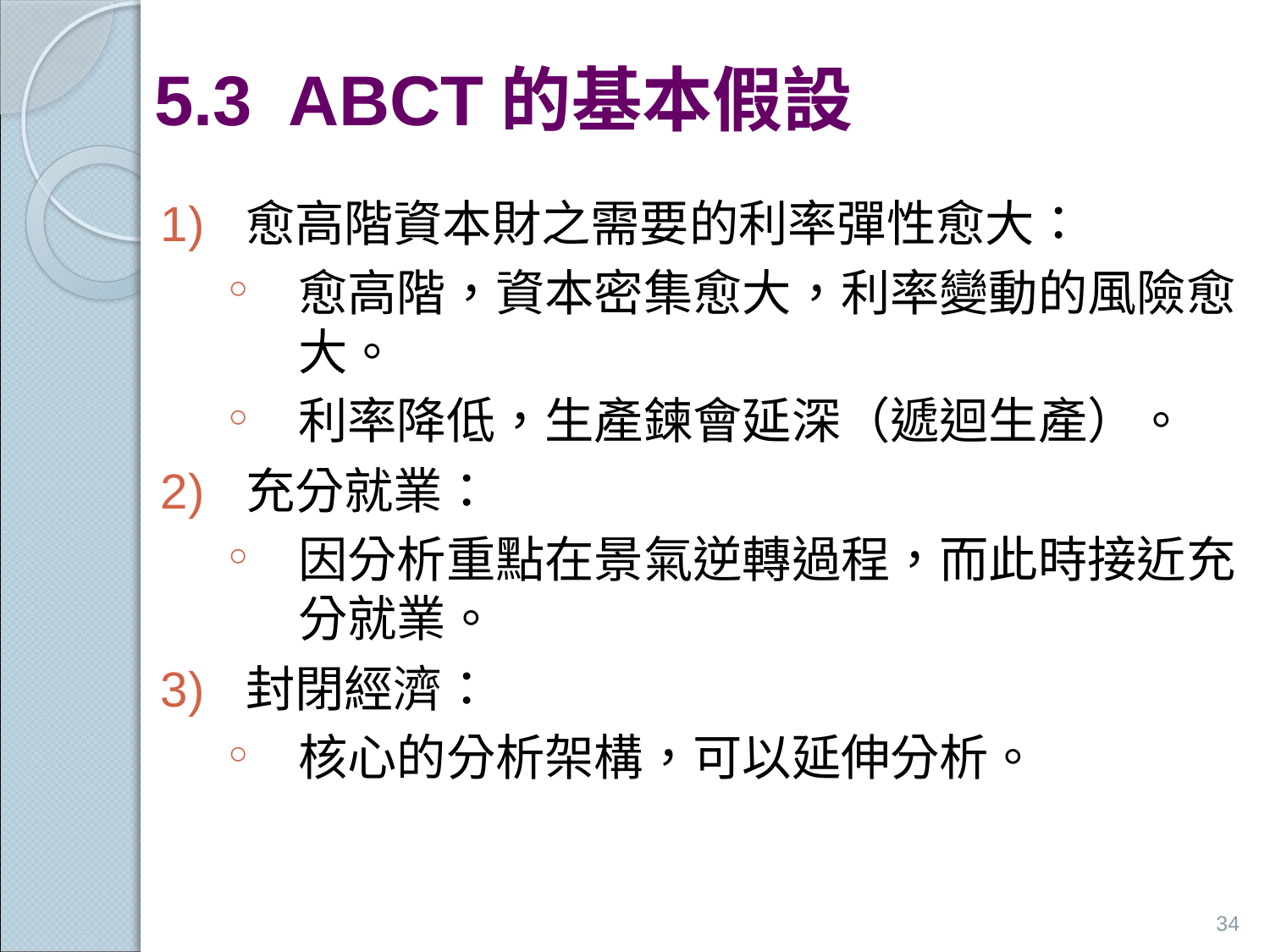

# 5.3  ABCT的基本假設
愈高階資本財之需要的利率彈性愈大：
愈高階，資本密集愈大，利率變動的風險愈大。
利率降低，生產鍊會延深（遞迴生產）。
充分就業：
因分析重點在景氣逆轉過程，而此時接近充分就業。
封閉經濟：
核心的分析架構，可以延伸分析。
34